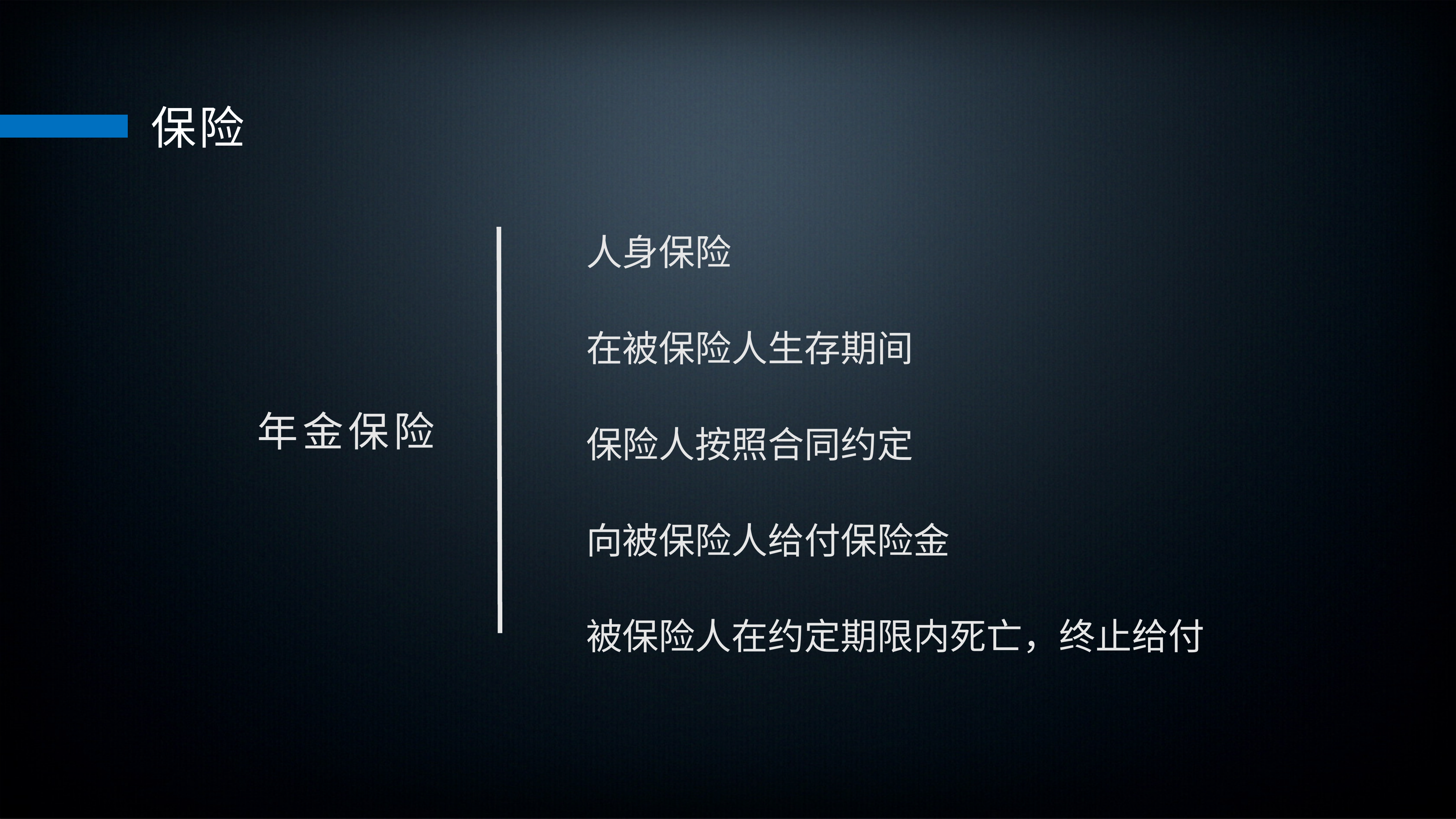

保险

人身保险
在被保险人生存期间
保险人按照合同约定
向被保险人给付保险金
被保险人在约定期限内死亡，终止给付

年金保险